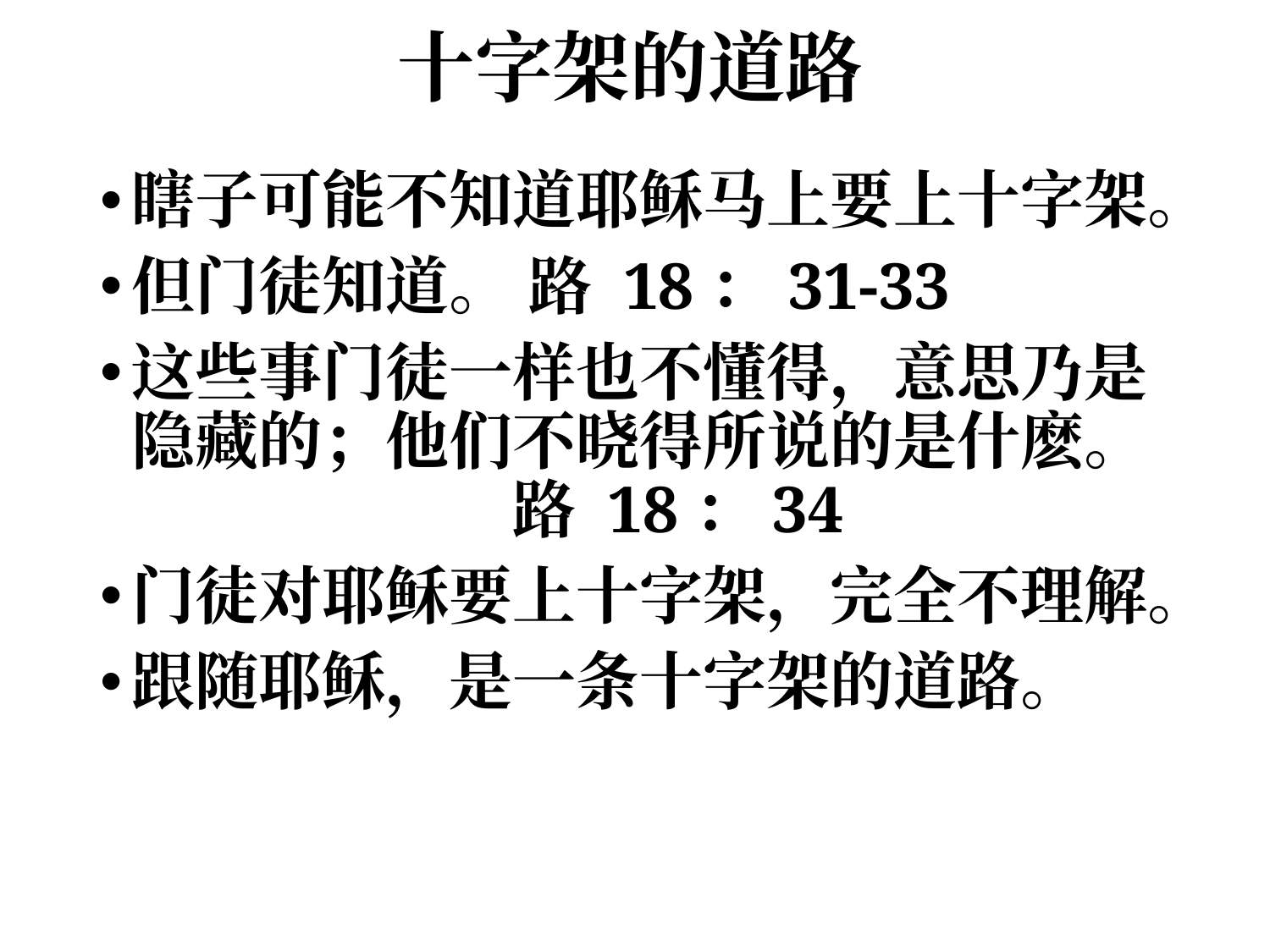

# 十字架的道路
瞎子可能不知道耶稣马上要上十字架。
但门徒知道。 路 18：31-33
这些事门徒一样也不懂得，意思乃是隐藏的；他们不晓得所说的是什麽。 			路 18：34
门徒对耶稣要上十字架，完全不理解。
跟随耶稣，是一条十字架的道路。